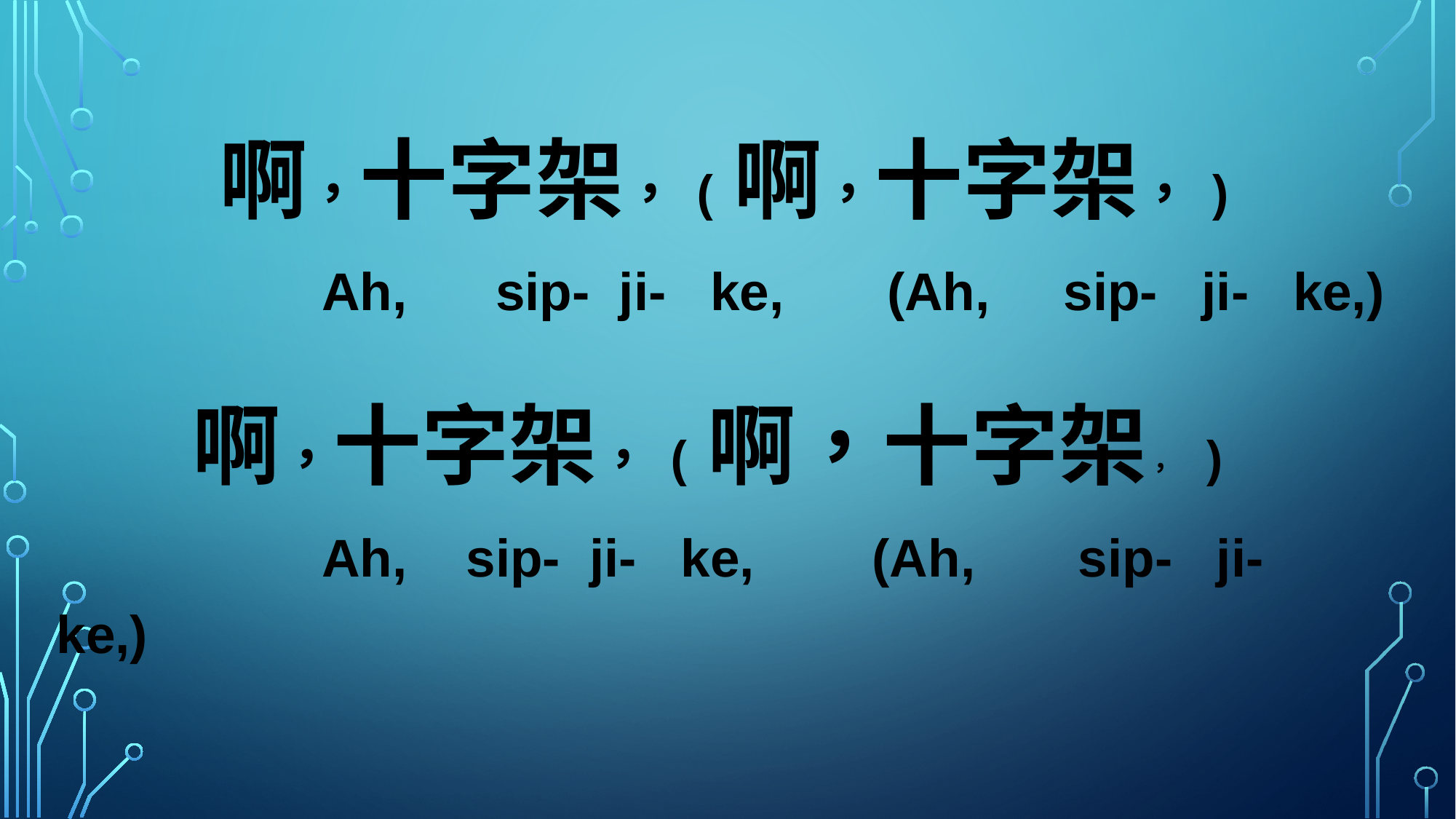

啊，十字架，(啊，十字架，)
                  Ah,      sip-  ji-   ke,       (Ah,     sip-   ji-   ke,)

啊，十字架，(啊，十字架， )
                  Ah,    sip-  ji-   ke,        (Ah,       sip-   ji-   ke,)